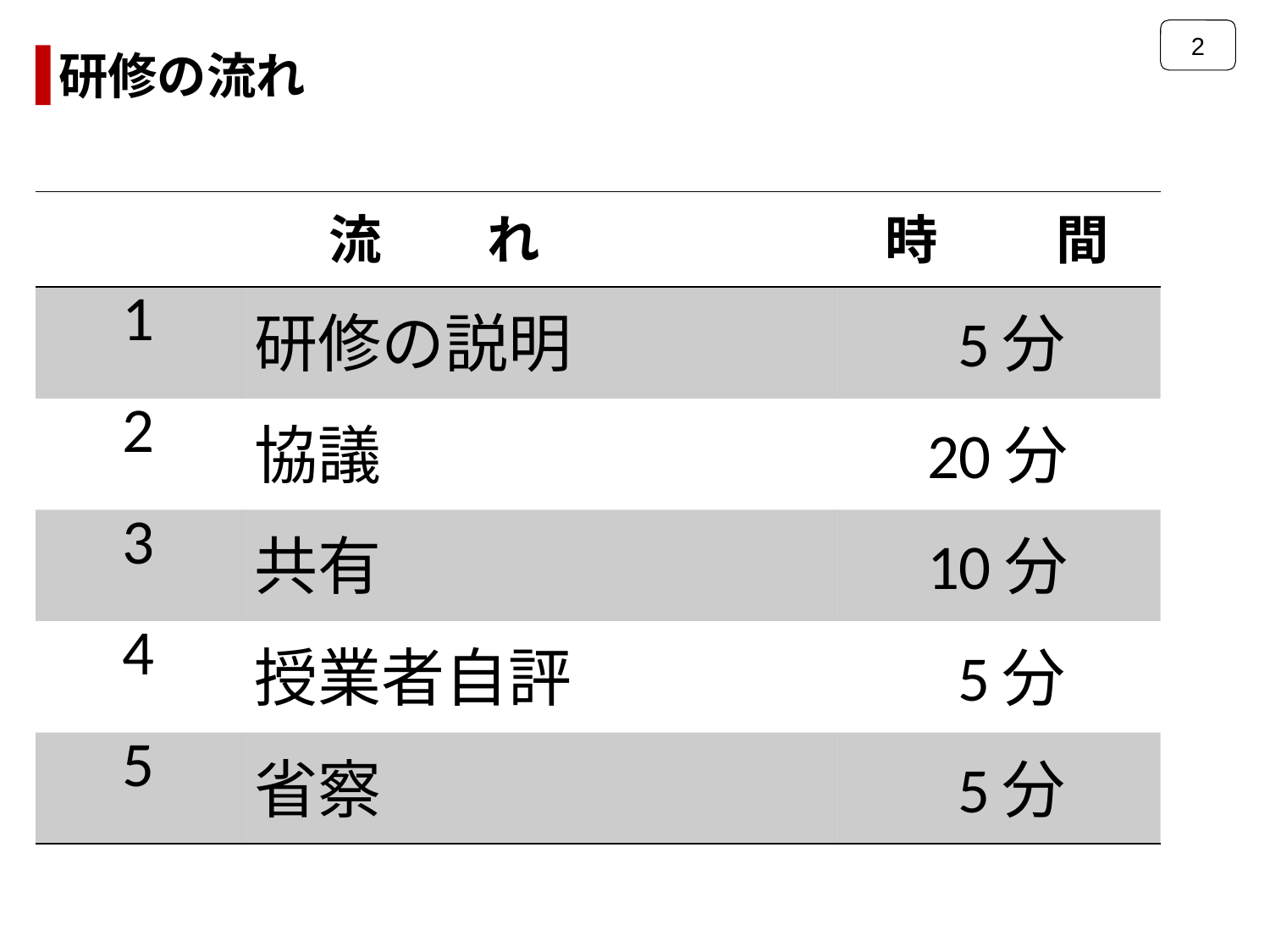

2
研修の流れ

| 流　　れ |  | 時　　 間 |
| --- | --- | --- |
| 1 | 研修の説明 | 5分 |
| 2 | 協議 | 20分 |
| 3 | 共有 | 10分 |
| 4 | 授業者自評 | 5分 |
| 5 | 省察 | 5分 |